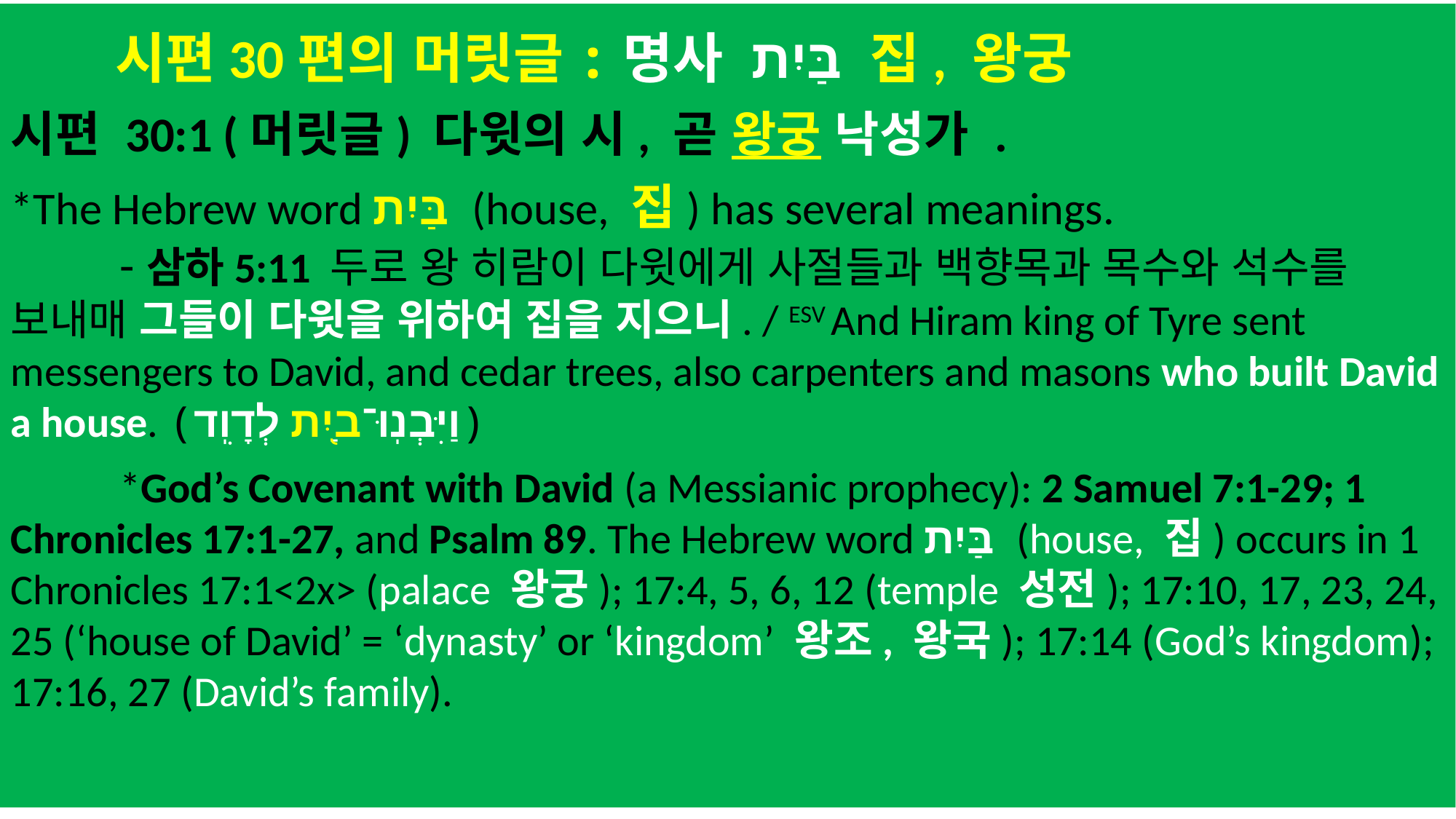

시편30편의 머릿글:명사 בַּיִת 집, 왕궁

시편 30:1 (머릿글) 다윗의 시, 곧 왕궁 낙성가 .

*The Hebrew word בַּיִת  (house, 집) has several meanings.
	-‎삼하5:11 두로 왕 히람이 다윗에게 사절들과 백향목과 목수와 석수를 보내매 그들이 다윗을 위하여 집을 지으니. / ESV And Hiram king of Tyre sent messengers to David, and cedar trees, also carpenters and masons who built David a house. (וַיִּבְנֽוּ־בַ֖יִת לְדָוִֽד)

	*God’s Covenant with David (a Messianic prophecy): 2 Samuel 7:1-29; 1 Chronicles 17:1-27, and Psalm 89. The Hebrew word בַּיִת  (house, 집) occurs in 1 Chronicles 17:1<2x> (palace 왕궁); 17:4, 5, 6, 12 (temple 성전); 17:10, 17, 23, 24, 25 (‘house of David’ = ‘dynasty’ or ‘kingdom’ 왕조, 왕국); 17:14 (God’s kingdom); 17:16, 27 (David’s family).